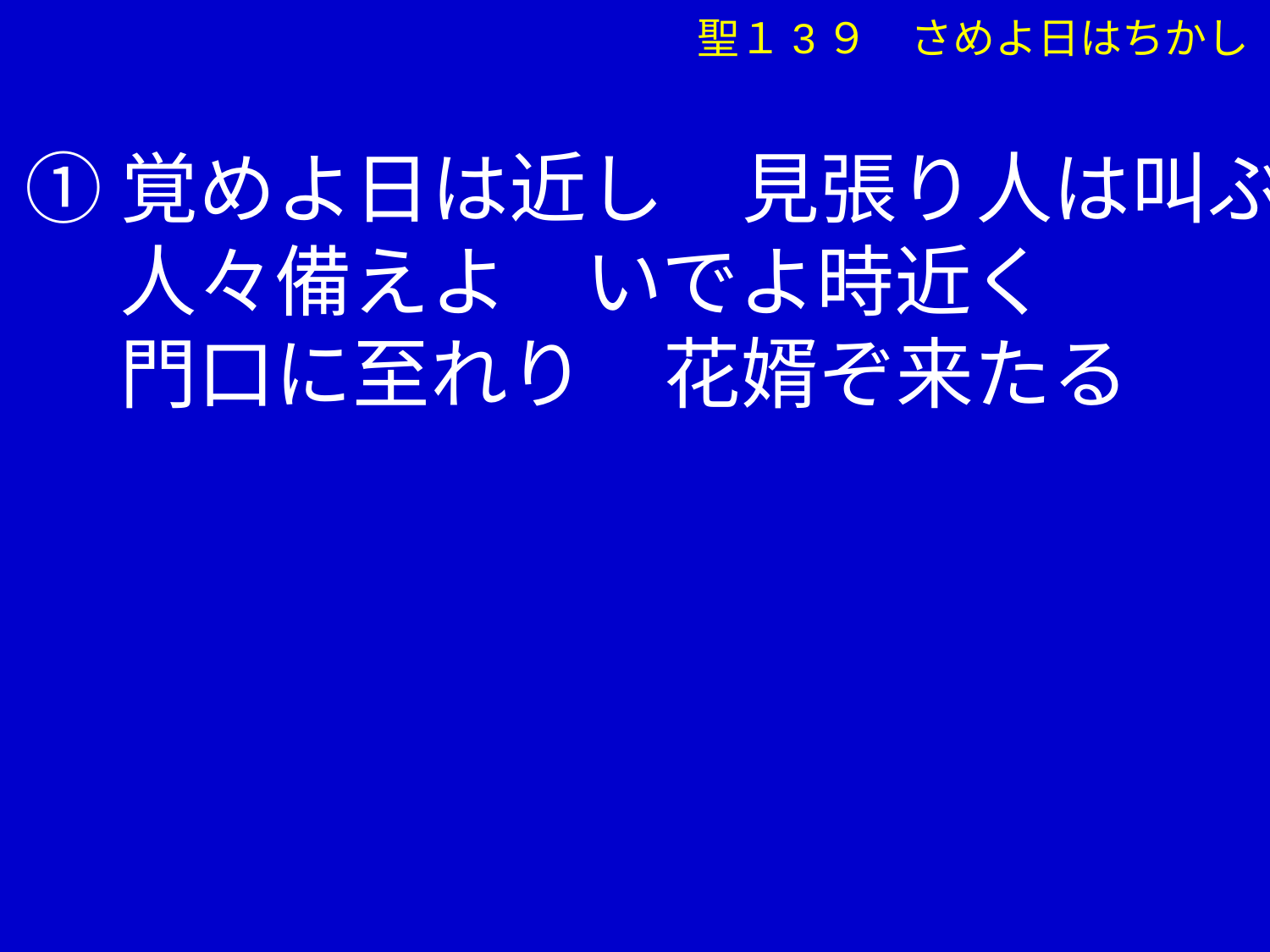

聖１3９　さめよ日はちかし

①覚めよ日は近し　見張り人は叫ぶ
　 人々備えよ　いでよ時近く
　 門口に至れり　花婿ぞ来たる